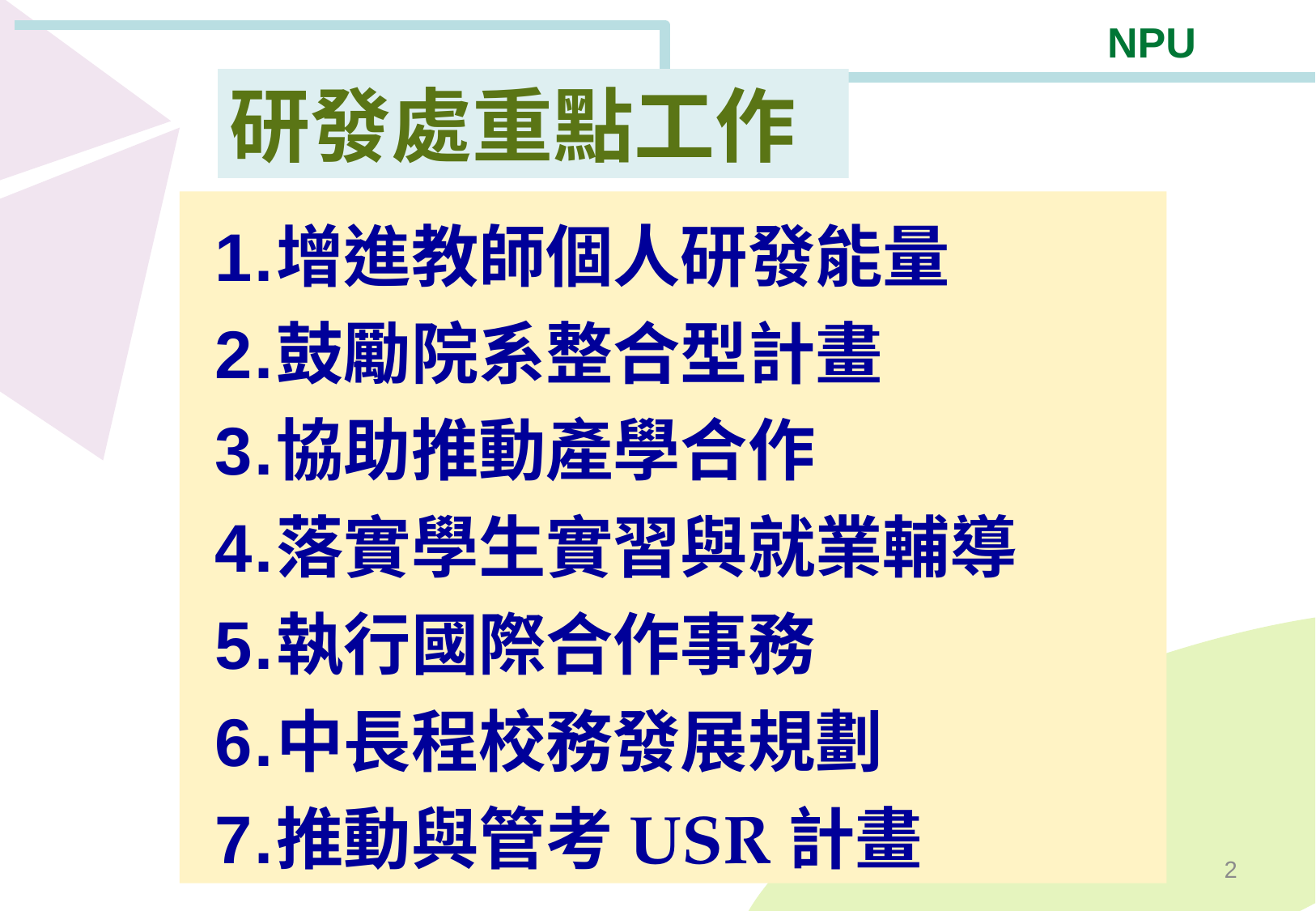

研發處重點工作
增進教師個人研發能量
鼓勵院系整合型計畫
協助推動產學合作
落實學生實習與就業輔導
執行國際合作事務
中長程校務發展規劃
推動與管考USR計畫
2